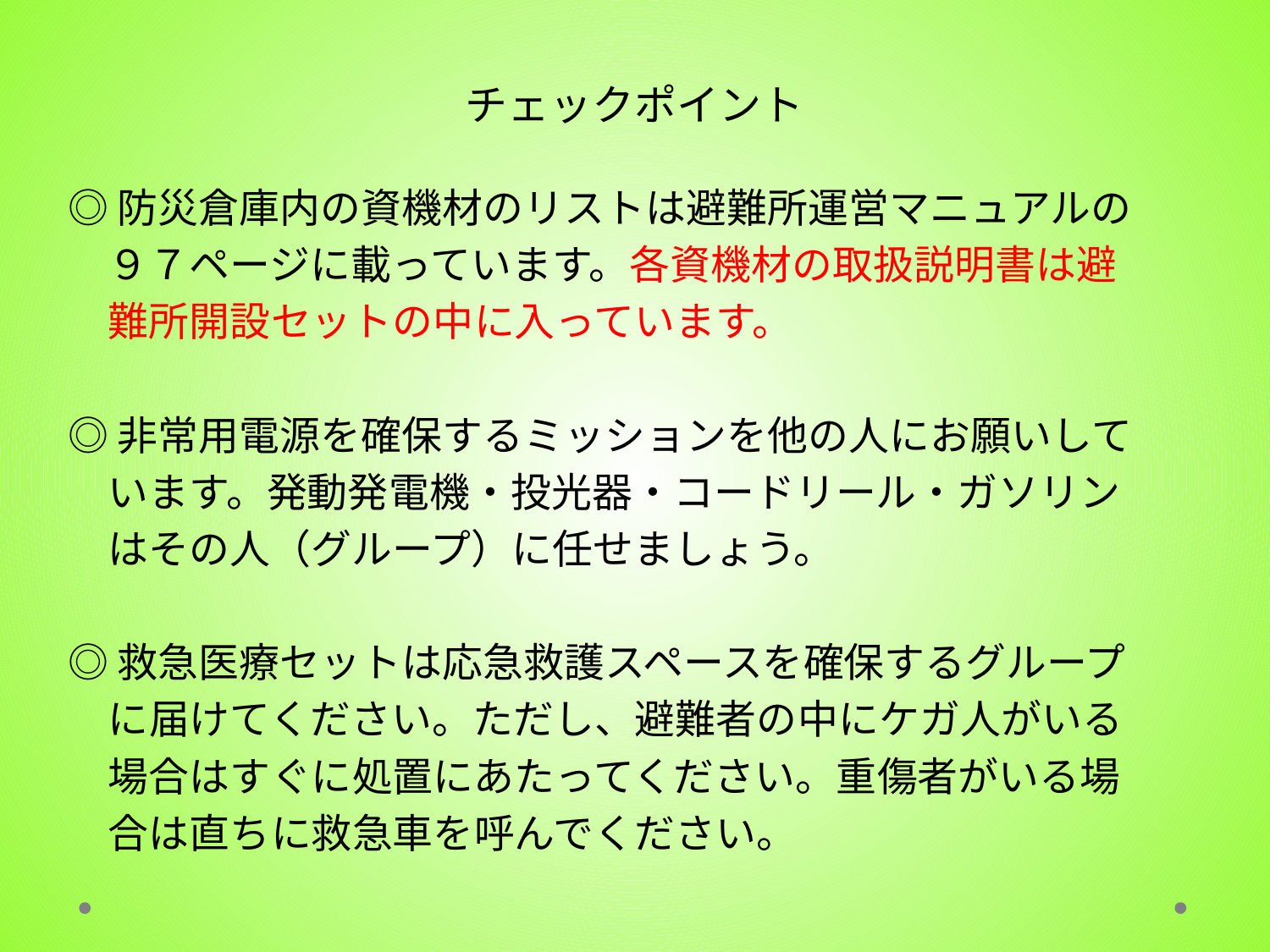

# チェックポイント
◎防災倉庫内の資機材のリストは避難所運営マニュアルの
　９７ページに載っています。各資機材の取扱説明書は避
　難所開設セットの中に入っています。

◎非常用電源を確保するミッションを他の人にお願いして
　います。発動発電機・投光器・コードリール・ガソリン
　はその人（グループ）に任せましょう。

◎救急医療セットは応急救護スペースを確保するグループ
　に届けてください。ただし、避難者の中にケガ人がいる
　場合はすぐに処置にあたってください。重傷者がいる場
　合は直ちに救急車を呼んでください。